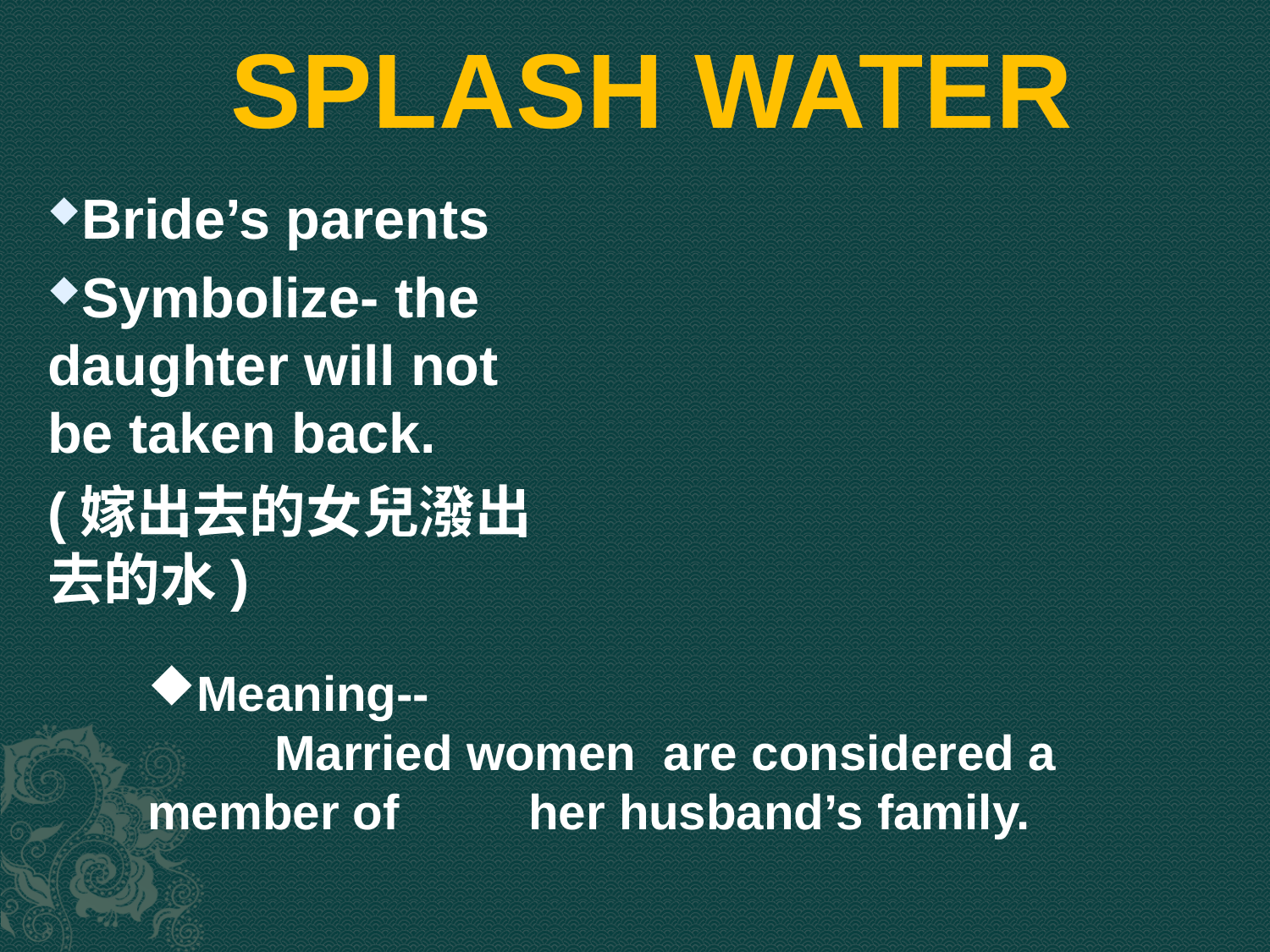

# SPLASH WATER
Bride’s parents
Symbolize- the daughter will not be taken back.
(嫁出去的女兒潑出去的水)
Meaning--
	Married women  are considered a member of 	her husband’s family.